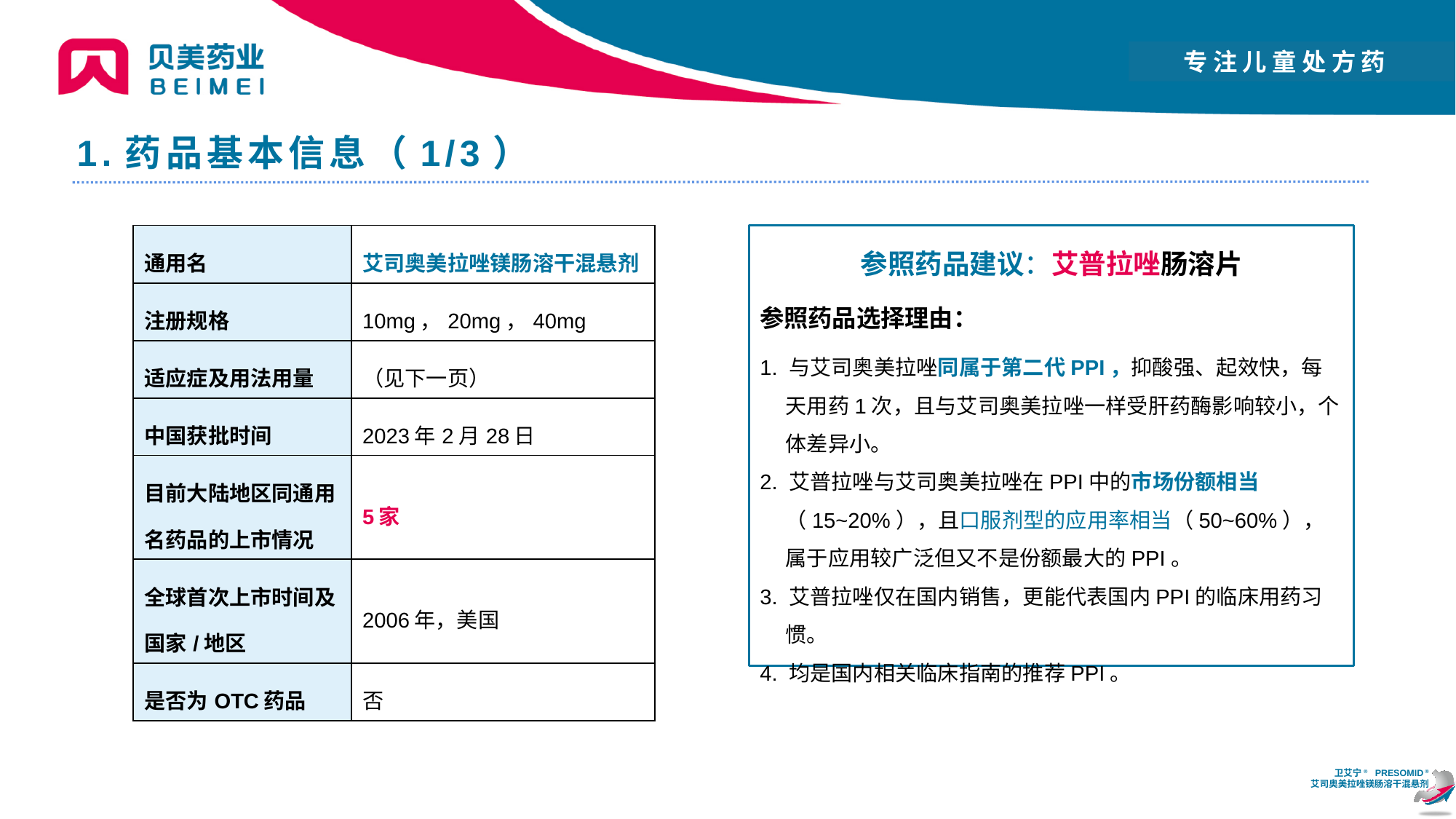

1.药品基本信息（1/3）
参照药品建议：艾普拉唑肠溶片
参照药品选择理由：
1. 与艾司奥美拉唑同属于第二代PPI，抑酸强、起效快，每天用药1次，且与艾司奥美拉唑一样受肝药酶影响较小，个体差异小。
2. 艾普拉唑与艾司奥美拉唑在PPI中的市场份额相当（15~20%），且口服剂型的应用率相当（50~60%），属于应用较广泛但又不是份额最大的PPI。
3. 艾普拉唑仅在国内销售，更能代表国内PPI的临床用药习惯。
4. 均是国内相关临床指南的推荐PPI。
| 通用名 | 艾司奥美拉唑镁肠溶干混悬剂 |
| --- | --- |
| 注册规格 | 10mg，20mg，40mg |
| 适应症及用法用量 | （见下一页） |
| 中国获批时间 | 2023年2月28日 |
| 目前大陆地区同通用名药品的上市情况 | 5家 |
| 全球首次上市时间及国家/地区 | 2006年，美国 |
| 是否为OTC药品 | 否 |